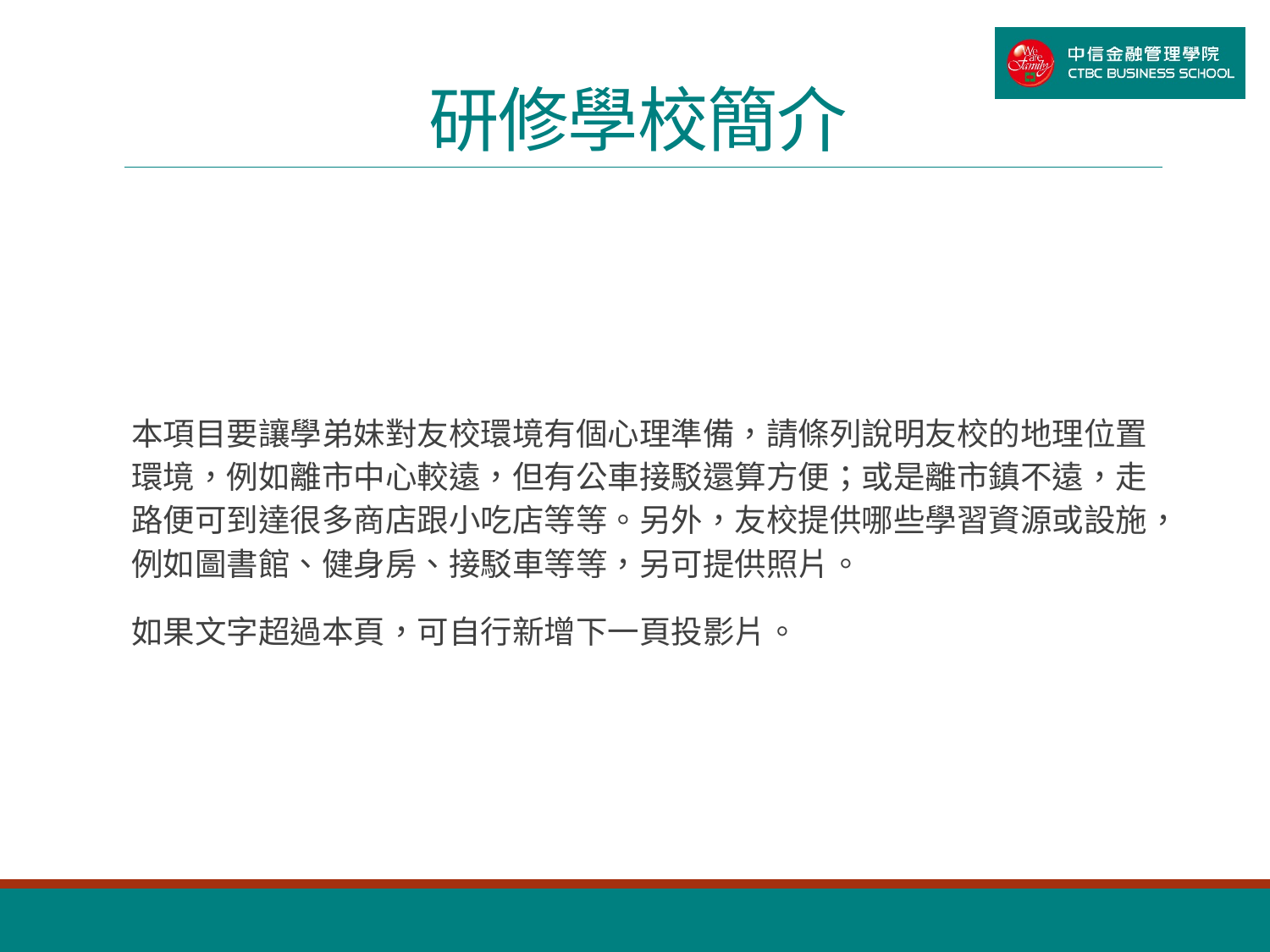

# 研修學校簡介
本項目要讓學弟妹對友校環境有個心理準備，請條列說明友校的地理位置環境，例如離市中心較遠，但有公車接駁還算方便；或是離市鎮不遠，走路便可到達很多商店跟小吃店等等。另外，友校提供哪些學習資源或設施，例如圖書館、健身房、接駁車等等，另可提供照片。
如果文字超過本頁，可自行新增下一頁投影片。